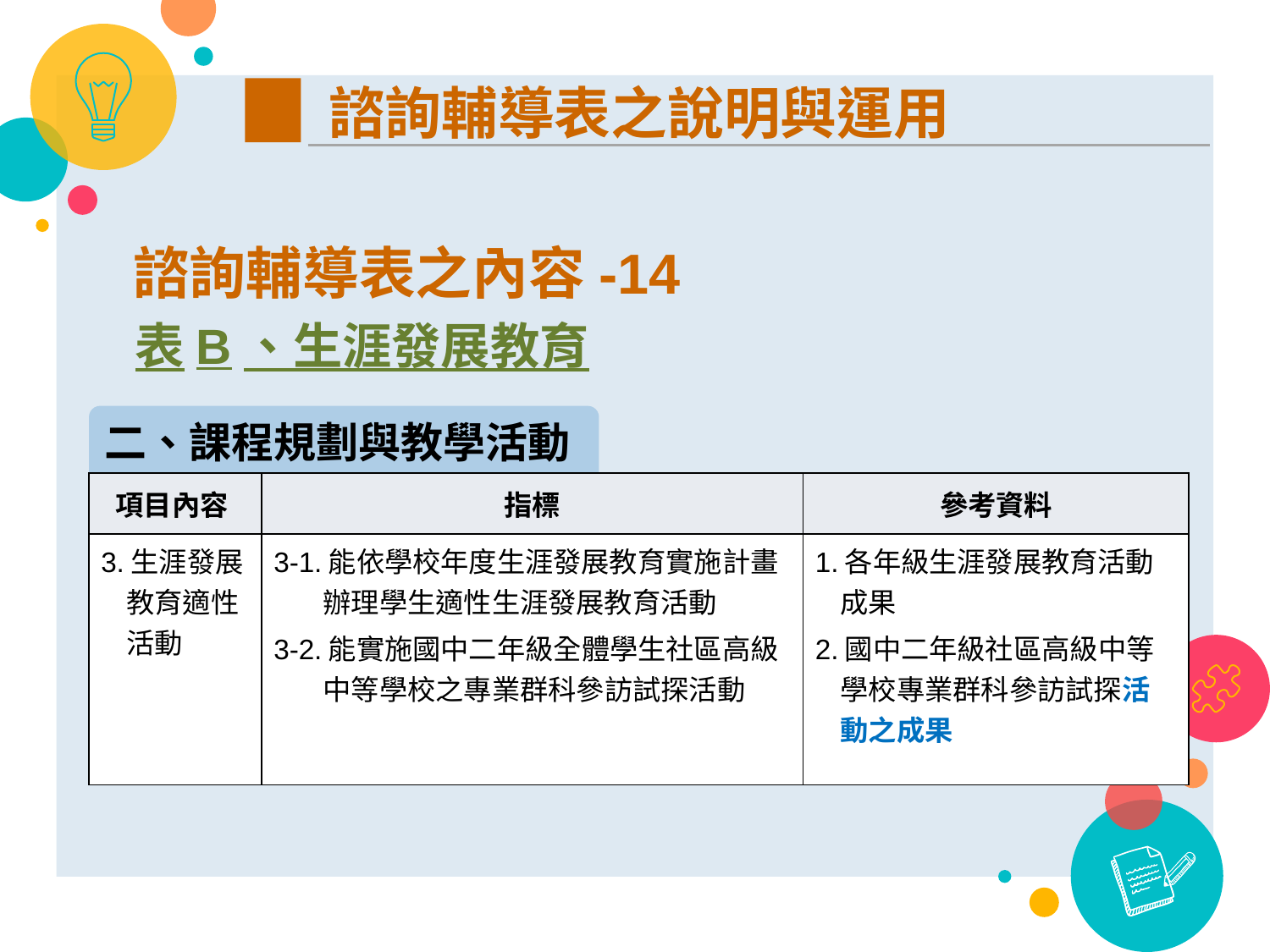

諮詢輔導表之說明與運用

諮詢輔導表之內容-14
表B、生涯發展教育
二、課程規劃與教學活動
| 項目內容 | 指標 | 參考資料 |
| --- | --- | --- |
| 3.生涯發展教育適性活動 | 3-1.能依學校年度生涯發展教育實施計畫辦理學生適性生涯發展教育活動 3-2.能實施國中二年級全體學生社區高級中等學校之專業群科參訪試探活動 | 1.各年級生涯發展教育活動成果 2.國中二年級社區高級中等學校專業群科參訪試探活動之成果 |